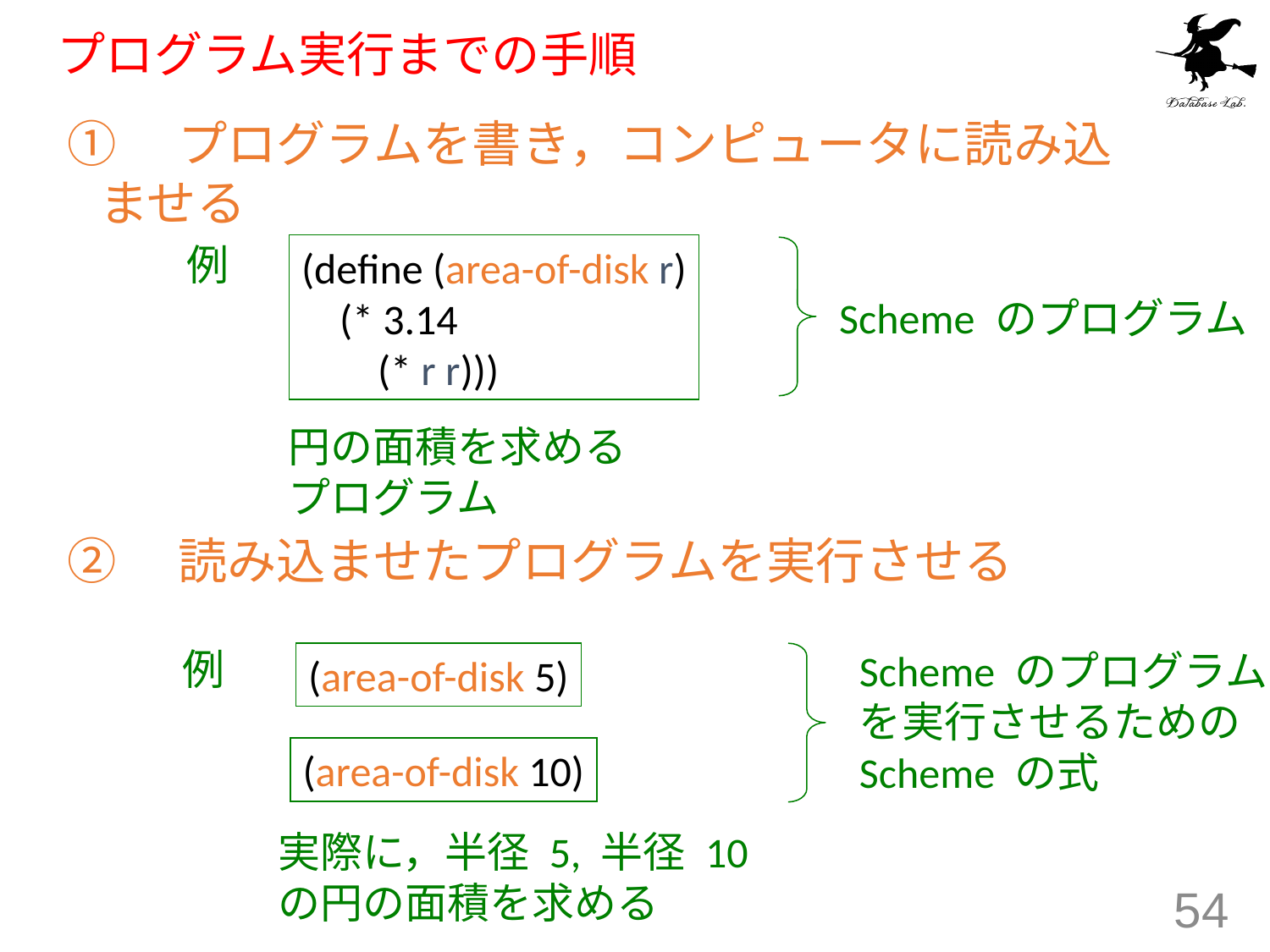

# プログラム実行までの手順
①　プログラムを書き，コンピュータに読み込ませる

②　読み込ませたプログラムを実行させる
例
(define (area-of-disk r)
    (* 3.14
        (* r r)))

Scheme のプログラム
円の面積を求める
プログラム
例
Scheme のプログラム
を実行させるための
Scheme の式
(area-of-disk 5)

(area-of-disk 10)
実際に，半径 5, 半径 10
の円の面積を求める
54